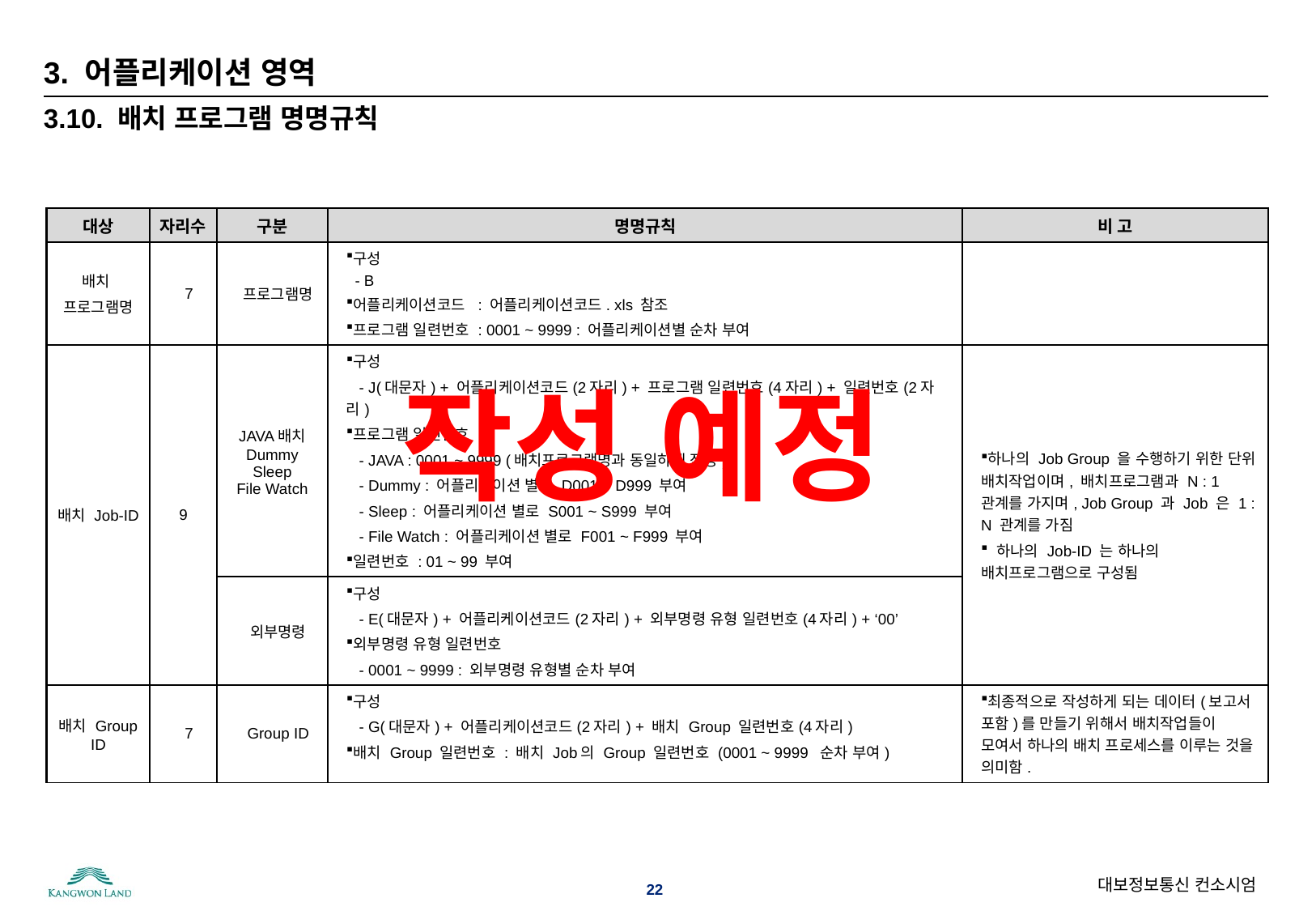

# 3. 어플리케이션 영역
3.10. 배치 프로그램 명명규칙
| 대상 | 자리수 | 구분 | 명명규칙 | 비 고 |
| --- | --- | --- | --- | --- |
| 배치 프로그램명 | 7 | 프로그램명 | 구성 - B 어플리케이션코드 : 어플리케이션코드. xls 참조 프로그램 일련번호 : 0001 ~ 9999 : 어플리케이션별 순차 부여 |  |
| 배치 Job-ID | 9 | JAVA배치 Dummy Sleep File Watch | 구성 - J(대문자) + 어플리케이션코드(2자리) + 프로그램 일련번호(4자리) + 일련번호(2자리) 프로그램 일련번호 - JAVA : 0001 ~ 9999 (배치프로그램명과 동일하게 작명) - Dummy : 어플리케이션 별로 D001 ~ D999 부여 - Sleep : 어플리케이션 별로 S001 ~ S999 부여 - File Watch : 어플리케이션 별로 F001 ~ F999 부여 일련번호 : 01 ~ 99 부여 | 하나의 Job Group 을 수행하기 위한 단위 배치작업이며, 배치프로그램과 N : 1 관계를 가지며, Job Group 과 Job 은 1 : N 관계를 가짐 하나의 Job-ID 는 하나의 배치프로그램으로 구성됨 |
|  |  | 외부명령 | 구성 - E(대문자) + 어플리케이션코드(2자리) + 외부명령 유형 일련번호(4자리) + ‘00’ 외부명령 유형 일련번호 - 0001 ~ 9999 : 외부명령 유형별 순차 부여 |  |
| 배치 Group ID | 7 | Group ID | 구성 - G(대문자) + 어플리케이션코드(2자리) + 배치 Group 일련번호(4자리) 배치 Group 일련번호 : 배치 Job의 Group 일련번호 (0001 ~ 9999 순차 부여) | 최종적으로 작성하게 되는 데이터(보고서 포함)를 만들기 위해서 배치작업들이 모여서 하나의 배치 프로세스를 이루는 것을 의미함. |
작성 예정
22